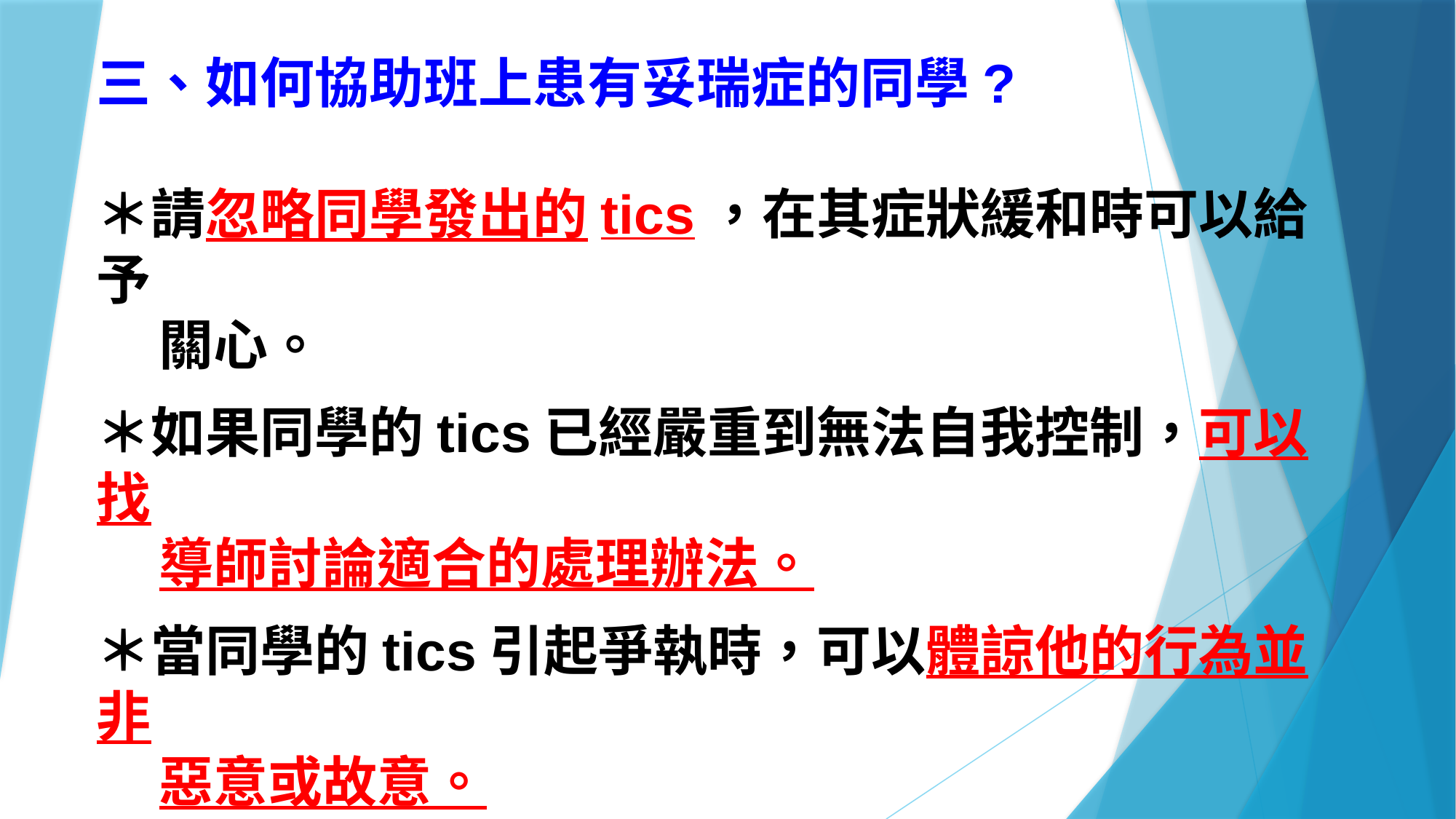

三、如何協助班上患有妥瑞症的同學?

＊請忽略同學發出的tics，在其症狀緩和時可以給予
    關心。

＊如果同學的tics已經嚴重到無法自我控制，可以找
    導師討論適合的處理辦法。

＊當同學的tics引起爭執時，可以體諒他的行為並非
    惡意或故意。

＊幫助妥瑞症同學建立自信心，觀察他的優點並主
     動讚美他的優點。